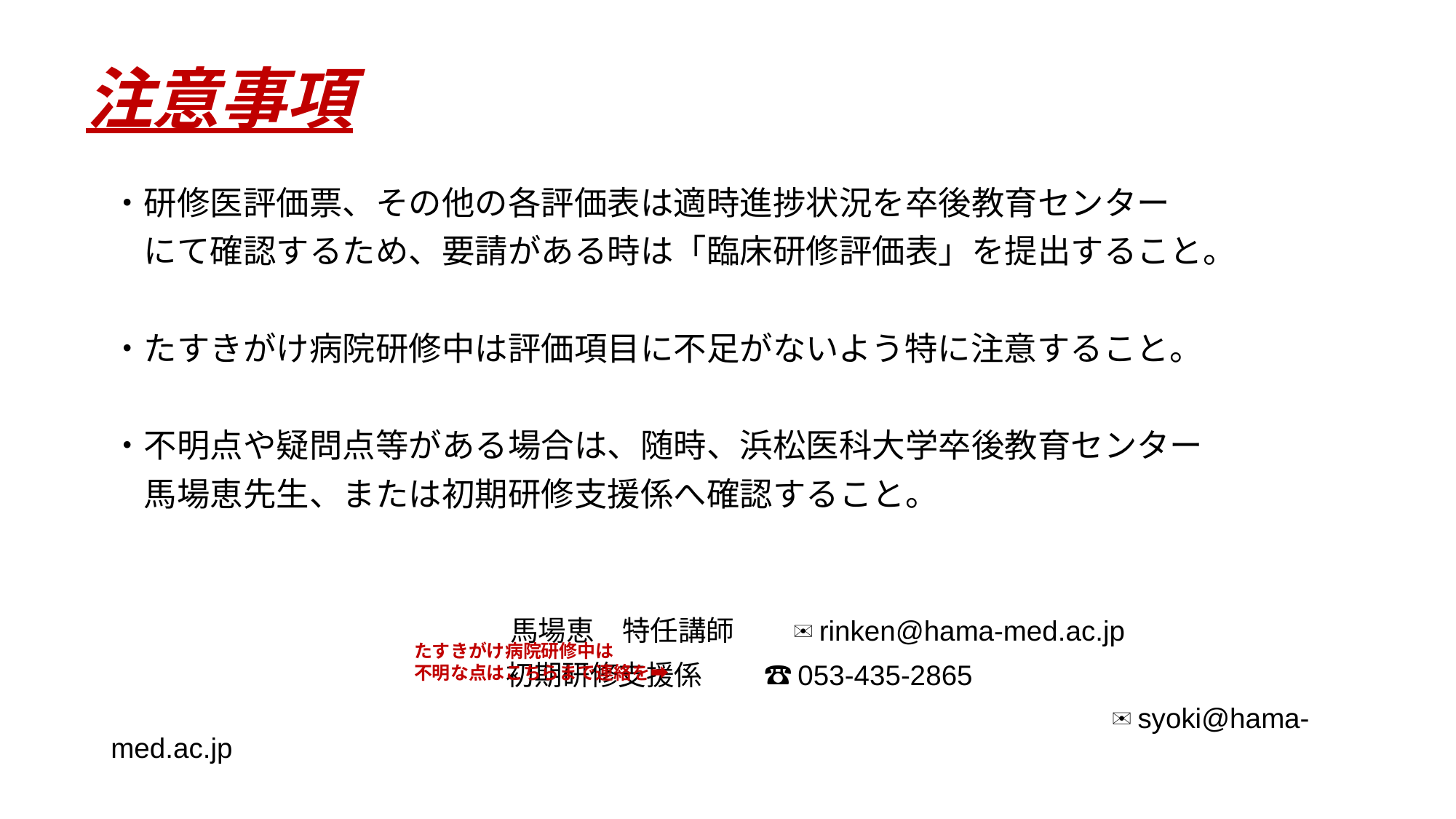

# 注意事項
・研修医評価票、その他の各評価表は適時進捗状況を卒後教育センター
　にて確認するため、要請がある時は「臨床研修評価表」を提出すること。

・たすきがけ病院研修中は評価項目に不足がないよう特に注意すること。

・不明点や疑問点等がある場合は、随時、浜松医科大学卒後教育センター
　馬場恵先生、または初期研修支援係へ確認すること。

                                                 馬場恵　特任講師     　✉rinken@hama-med.ac.jp
                                                               初期研修支援係          ☎053-435-2865
　　　　　　　　　　　　　　　　　　                           　　　　　　　　　　        ✉syoki@hama-med.ac.jp

たすきがけ病院研修中は
不明な点はこちらまで連絡を➡